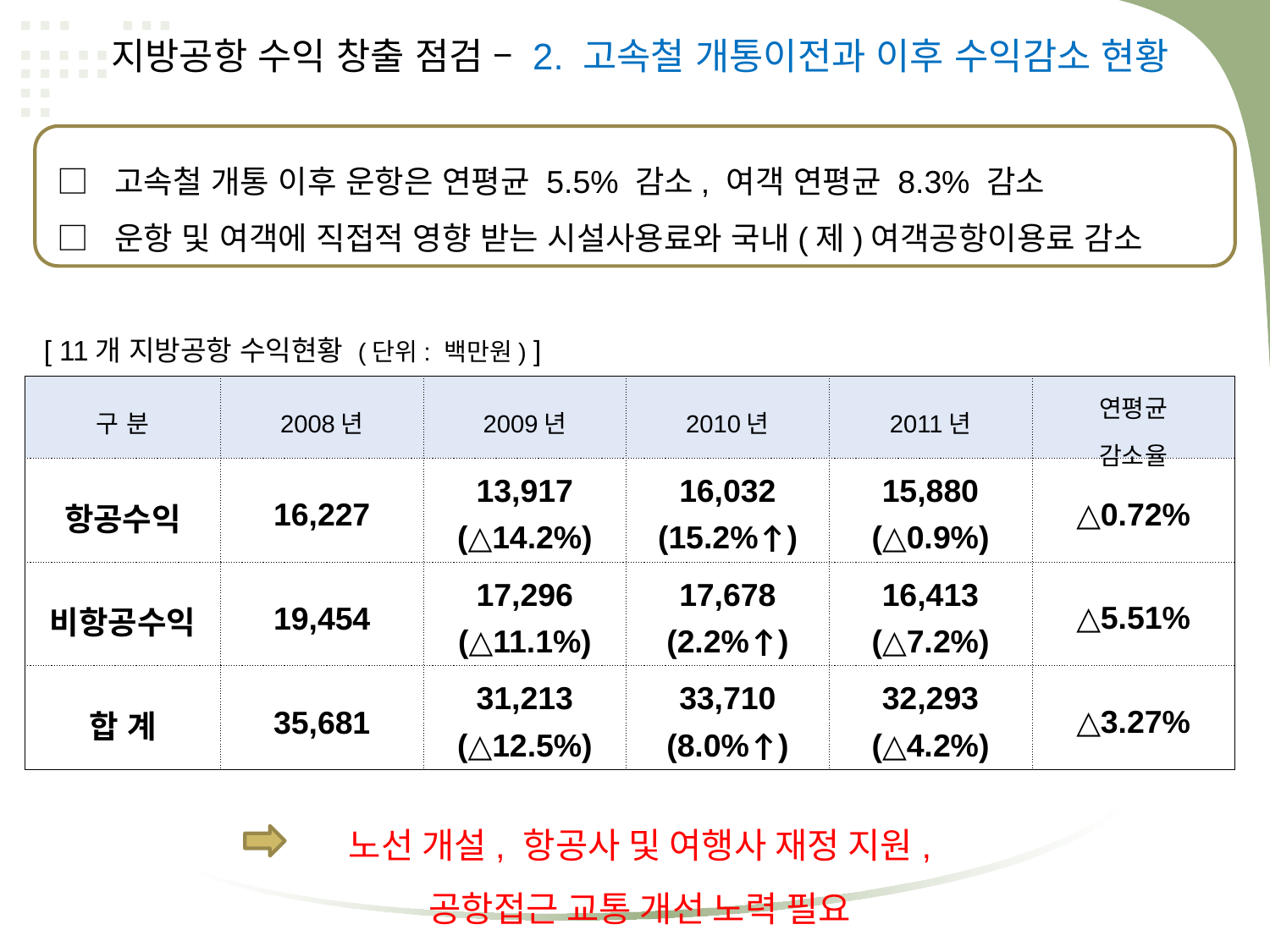

지방공항 수익 창출 점검 – 2. 고속철 개통이전과 이후 수익감소 현황

□  고속철 개통 이후 운항은 연평균 5.5% 감소, 여객 연평균 8.3% 감소
□  운항 및 여객에 직접적 영향 받는 시설사용료와 국내(제)여객공항이용료 감소
[ 11개 지방공항 수익현황 (단위: 백만원) ]
| 구 분 | 2008년 | 2009년 | 2010년 | 2011년 | 연평균 감소율 |
| --- | --- | --- | --- | --- | --- |
| 항공수익 | 16,227 | 13,917 (△14.2%) | 16,032 (15.2%↑) | 15,880 (△0.9%) | △0.72% |
| 비항공수익 | 19,454 | 17,296 (△11.1%) | 17,678 (2.2%↑) | 16,413 (△7.2%) | △5.51% |
| 합 계 | 35,681 | 31,213 (△12.5%) | 33,710 (8.0%↑) | 32,293 (△4.2%) | △3.27% |
노선 개설, 항공사 및 여행사 재정 지원,
공항접근 교통 개선 노력 필요